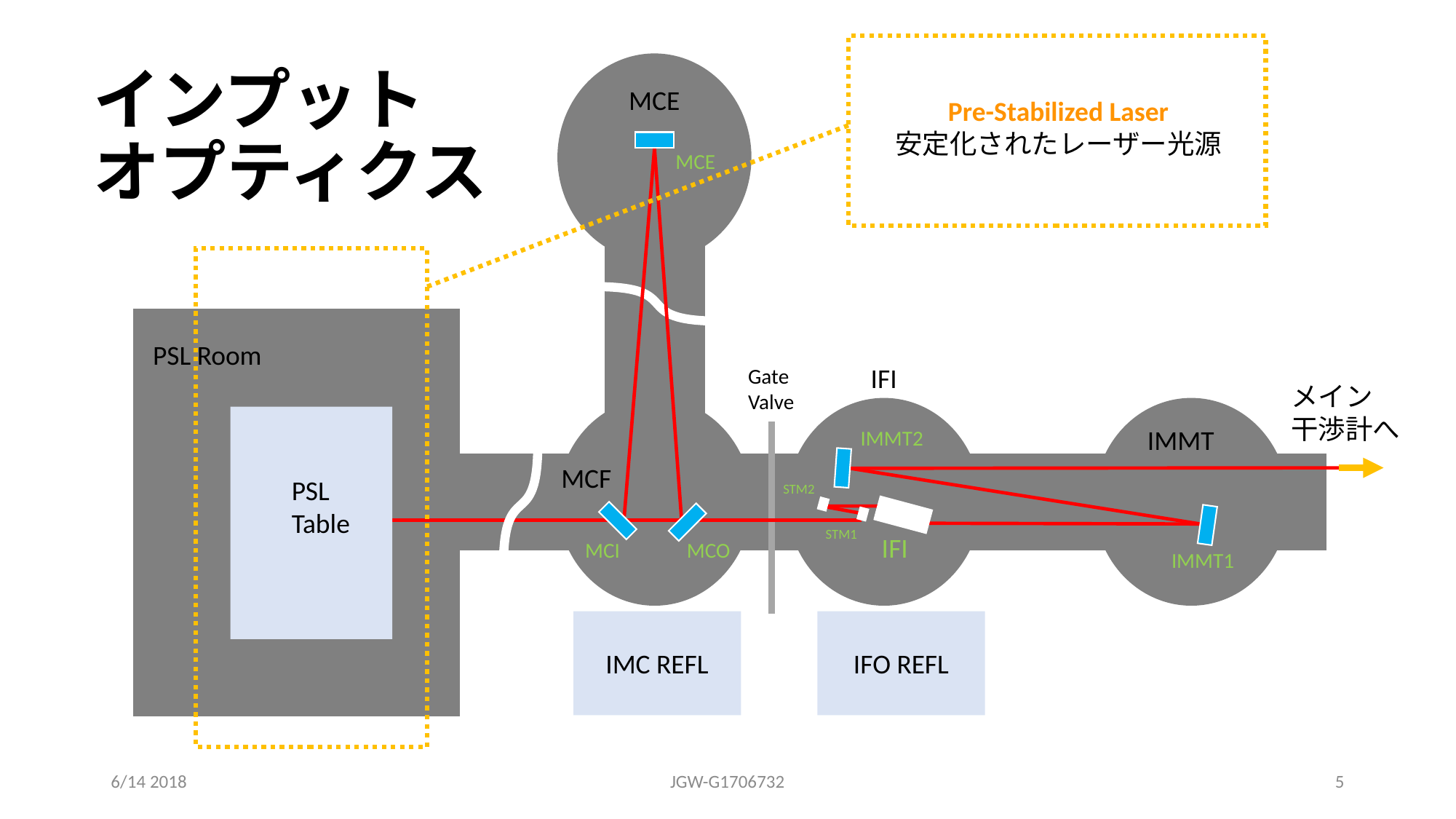

# インプット オプティクス
MCE
Pre-Stabilized Laser
安定化されたレーザー光源

MCE

PSL Room
IFI
Gate
Valve
メイン
干渉計へ

IMMT
IMMT2

MCF
PSL
Table
STM2

STM1
IFI
MCI
MCO
IMMT1

IMC REFL
IFO REFL
6/14 2018
JGW-G1706732
5